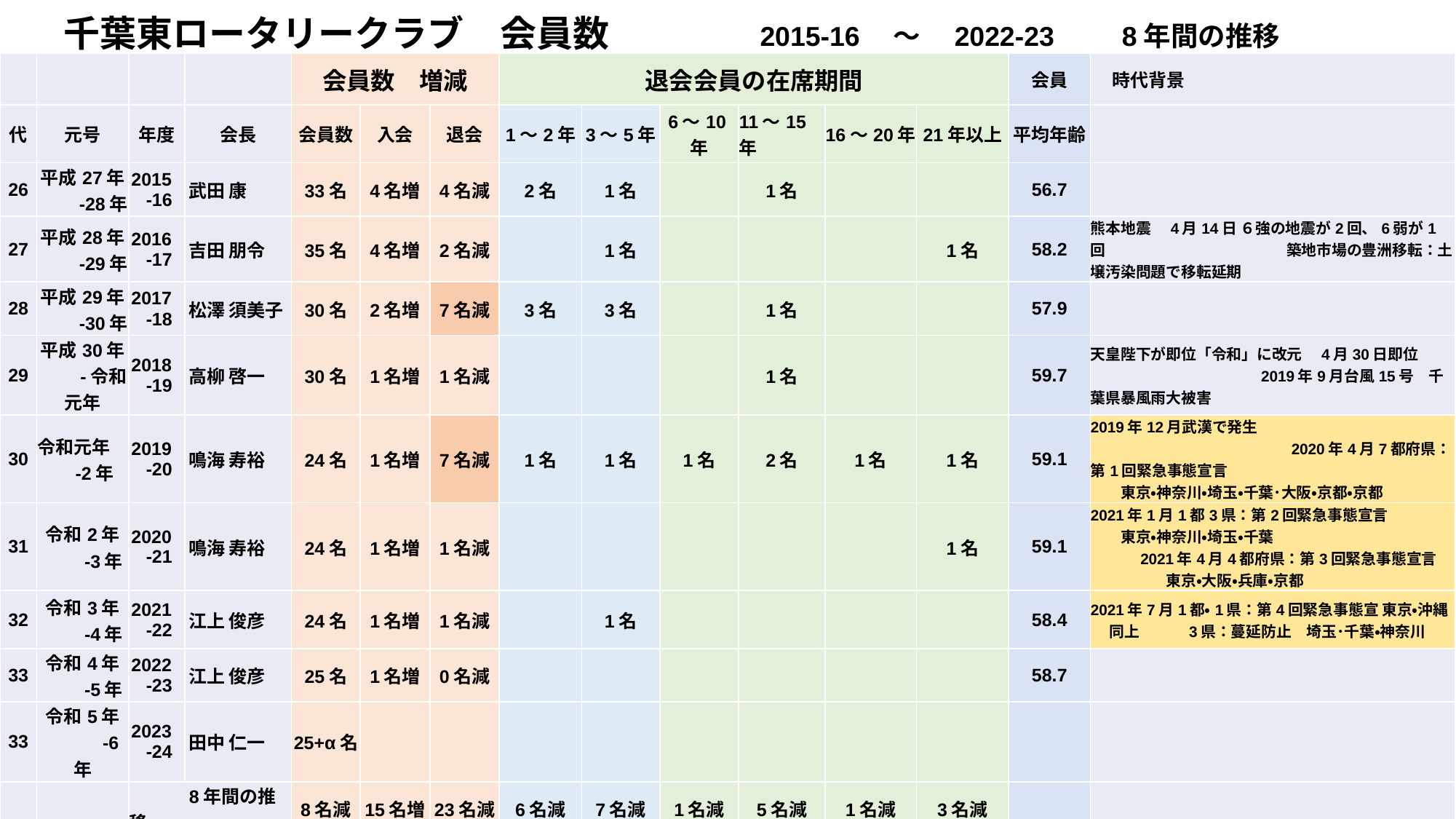

# 千葉東ロータリークラブ　会員数
2015-16　〜　2022-23　　8年間の推移
|  |  |  |  |  | 会員数　増減 |  |  | 退会会員の在席期間 |  |  |  |  |  | 会員 | 時代背景 |
| --- | --- | --- | --- | --- | --- | --- | --- | --- | --- | --- | --- | --- | --- | --- | --- |
| 代 | 元号 | 年度 | 会長 | 会長 | 会員数 | 入会 | 退会 | 1〜2年 | 3〜5年 | 6〜10年 | 11〜15年 | 16〜20年 | 21年以上 | 平均年齢 |  |
| 26 | 平成27年　　-28年 | 2015 -16 | 武田 康 | 武田 康 | 33名 | 4名増 | 4名減 | 2名 | 1名 |  | 1名 |  |  | 56.7 |  |
| 27 | 平成28年　　-29年 | 2016 -17 | 吉田 朋令 | 吉田 朋令 | 35名 | 4名増 | 2名減 |  | 1名 |  |  |  | 1名 | 58.2 | 熊本地震　4月14日 ６強の地震が2回、6弱が1回 　　　　　　　　　築地市場の豊洲移転：土壌汚染問題で移転延期 |
| 28 | 平成29年　　-30年 | 2017 -18 | 松澤 須美子 | 松澤 須美子 | 30名 | 2名増 | 7名減 | 3名 | 3名 |  | 1名 |  |  | 57.9 |  |
| 29 | 平成30年　　-令和元年 | 2018 -19 | 高柳 啓一 | 高柳 啓一 | 30名 | 1名増 | 1名減 |  |  |  | 1名 |  |  | 59.7 | 天皇陛下が即位「令和」に改元　4月30日即位　　　　　　　　　　　　　2019年9月台風15号　千葉県暴風雨大被害 |
| 30 | 令和元年　　-2年 | 2019 -20 | 鳴海 寿裕 | 鳴海 寿裕 | 24名 | 1名増 | 7名減 | 1名 | 1名 | 1名 | 2名 | 1名 | 1名 | 59.1 | 2019年12月武漢で発生　　　　　　　　　　　　　　　　　　　　　　　　　　2020年4月7都府県：第1回緊急事態宣言　　　　　　　　　　　　　　　　　東京・神奈川・埼玉・千葉･大阪・京都・京都 |
| 31 | 令和2年　　-3年 | 2020 -21 | 鳴海 寿裕 | 鳴海 寿裕 | 24名 | 1名増 | 1名減 |  |  |  |  |  | 1名 | 59.1 | 2021年1月1都3県：第2回緊急事態宣言　　　　　　東京・神奈川・埼玉・千葉　　　　　　　　　　　　　　2021年4月4都府県：第3回緊急事態宣言 　　　　　東京・大阪・兵庫・京都 |
| 32 | 令和3年　　-4年 | 2021 -22 | 江上 俊彦 | 江上 俊彦 | 24名 | 1名増 | 1名減 |  | 1名 |  |  |  |  | 58.4 | 2021年7月1都・1県：第4回緊急事態宣 東京・沖縄 　 同上　　　3県：蔓延防止　埼玉･千葉・神奈川 |
| 33 | 令和4年　　-5年 | 2022 -23 | 江上 俊彦 | 江上 俊彦 | 25名 | 1名増 | 0名減 |  |  |  |  |  |  | 58.7 |  |
| 33 | 令和5年　　　-6年 | 2023 -24 | 田中 仁一 | 田中 仁一 | 25+α名 |  |  |  |  |  |  |  |  |  |  |
|  |  | 8年間の推移 |  |  | 8名減 | 15名増 | 23名減 | 6名減 | 7名減 | 1名減 | 5名減 | 1名減 | 3名減 |  |  |
|  | 在席期間 | 21年以上 |  | 9名 | 36％ |  |  | 合計　13名減 |  | 合計　7名減 |  |  | 3名減 |  | 江上が入会した時点の会員数で33名 |
|  |  | 11年以上 |  | 6名 | 24％ |  |  | 57% |  | 30% |  |  | 13% |  | 現在の会員25名の内、 　 私以前の入会会員が18名 18名/25名 72％ |